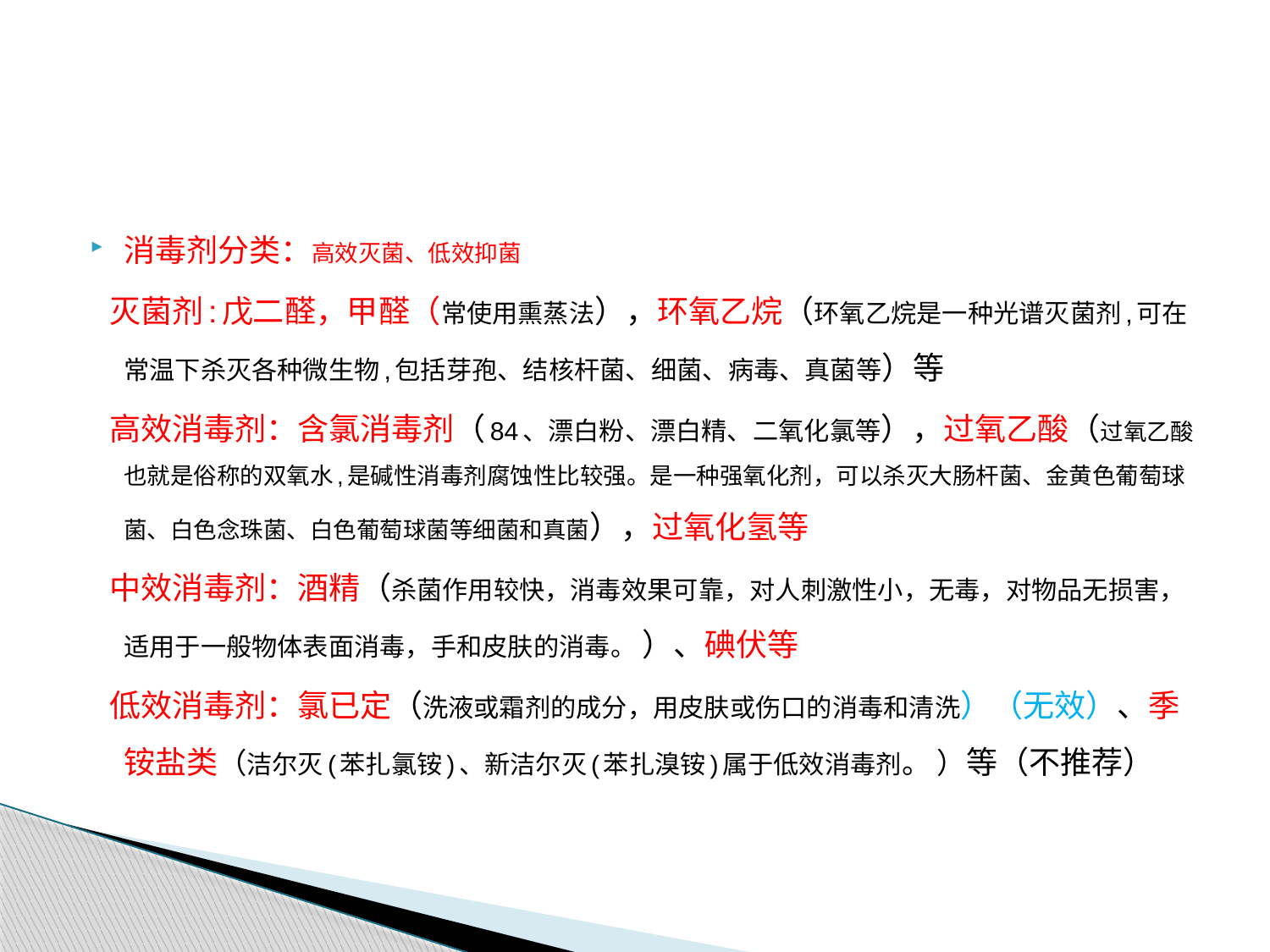

#
消毒剂分类：高效灭菌、低效抑菌
  灭菌剂:戊二醛，甲醛（常使用熏蒸法），环氧乙烷（环氧乙烷是一种光谱灭菌剂,可在常温下杀灭各种微生物,包括芽孢、结核杆菌、细菌、病毒、真菌等）等
  高效消毒剂：含氯消毒剂（84、漂白粉、漂白精、二氧化氯等），过氧乙酸（过氧乙酸也就是俗称的双氧水,是碱性消毒剂腐蚀性比较强。是一种强氧化剂，可以杀灭大肠杆菌、金黄色葡萄球菌、白色念珠菌、白色葡萄球菌等细菌和真菌），过氧化氢等
  中效消毒剂：酒精（杀菌作用较快，消毒效果可靠，对人刺激性小，无毒，对物品无损害，适用于一般物体表面消毒，手和皮肤的消毒。 ）、碘伏等
  低效消毒剂：氯已定（洗液或霜剂的成分，用皮肤或伤口的消毒和清洗）（无效）、季铵盐类（洁尔灭(苯扎氯铵)、新洁尔灭(苯扎溴铵)属于低效消毒剂。 ）等（不推荐）